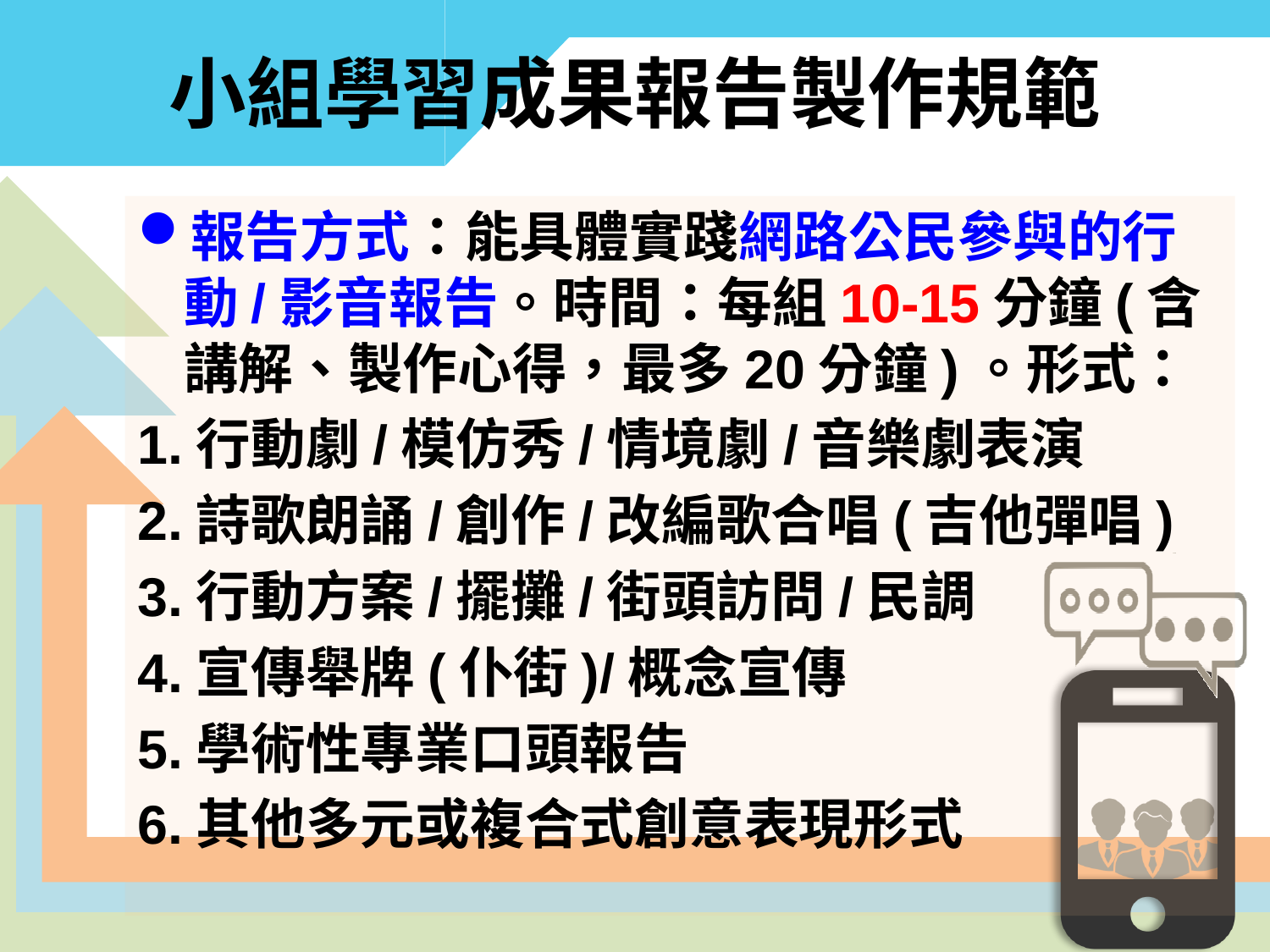

# 小組學習成果報告製作規範
報告方式：能具體實踐網路公民參與的行動/影音報告。時間：每組10-15分鐘(含講解、製作心得，最多20分鐘)。形式：
1.行動劇/模仿秀/情境劇/音樂劇表演
2.詩歌朗誦/創作/改編歌合唱(吉他彈唱)
3.行動方案/擺攤/街頭訪問/民調
4.宣傳舉牌(仆街)/概念宣傳
5.學術性專業口頭報告
6.其他多元或複合式創意表現形式